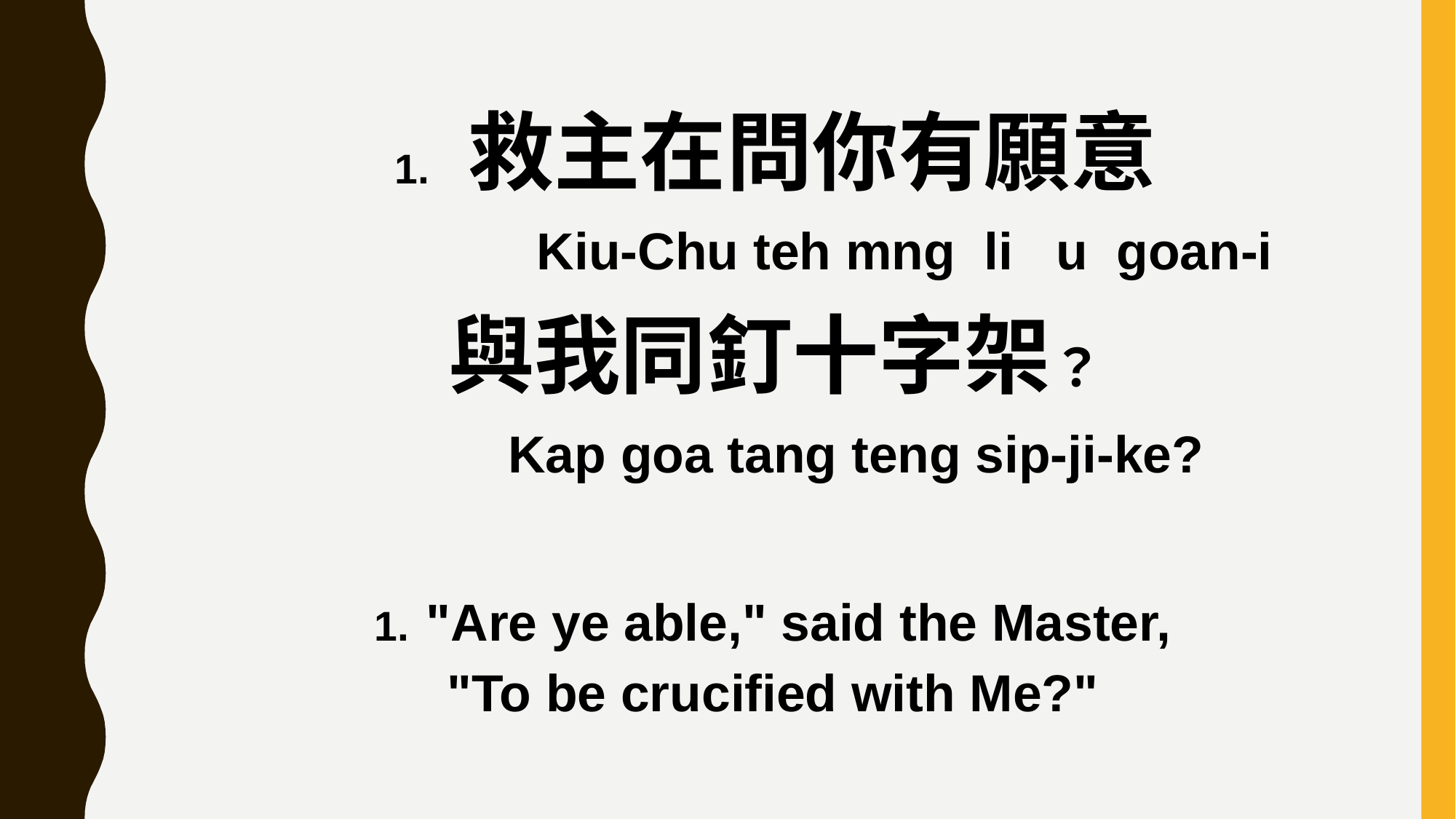

1. 救主在問你有願意
                            Kiu-Chu teh mng  li   u  goan-i
與我同釘十字架？
                          Kap goa tang teng sip-ji-ke?

1. "Are ye able," said the Master,
"To be crucified with Me?"